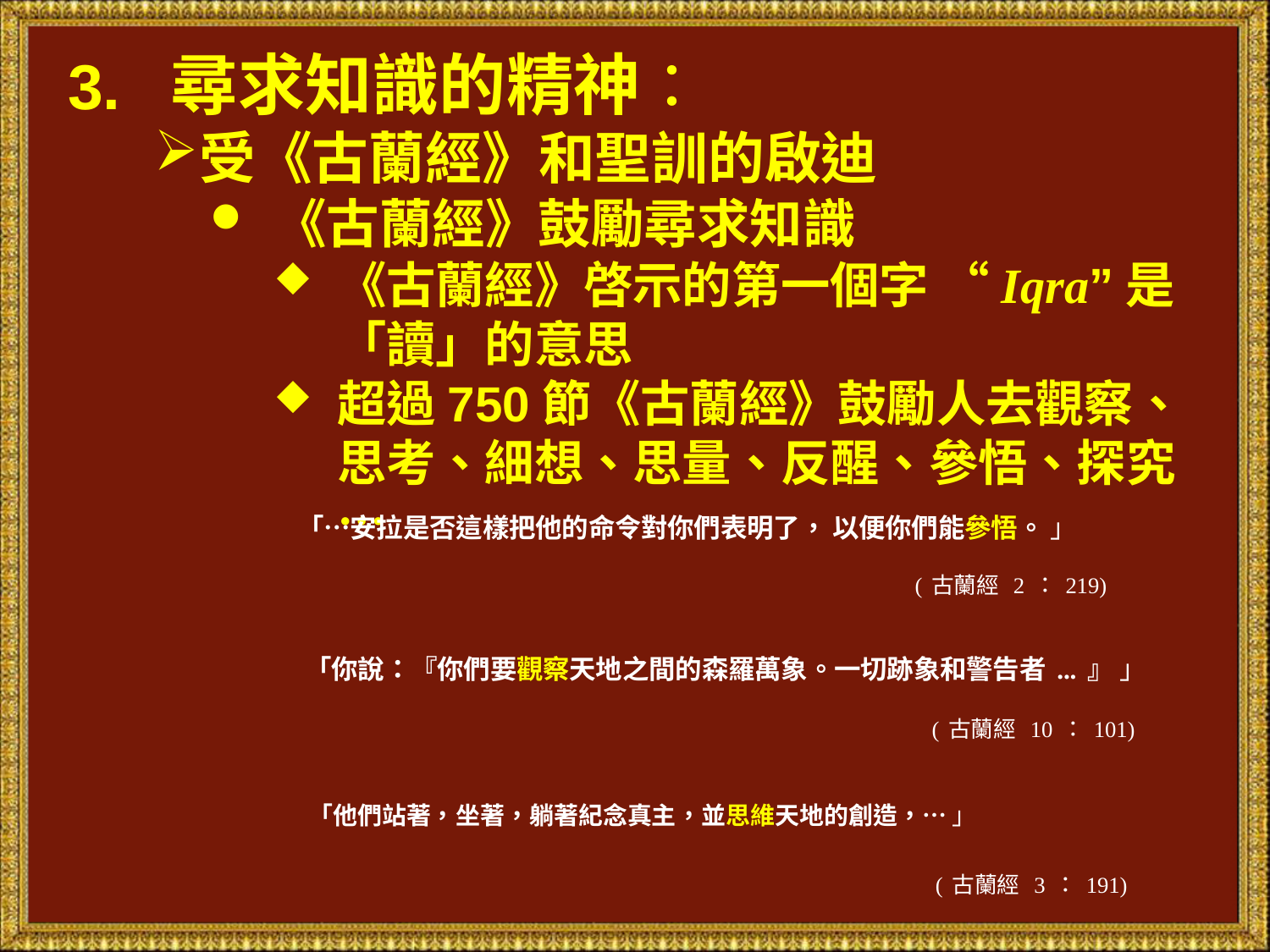

3.  尋求知識的精神：
受《古蘭經》和聖訓的啟迪
《古蘭經》鼓勵尋求知識
《古蘭經》啓示的第一個字 “Iqra”是「讀」的意思
超過750節《古蘭經》鼓勵人去觀察、思考、細想、思量、反醒、參悟、探究…

「…安拉是否這樣把他的命令對你們表明了， 以便你們能參悟。 」
(古蘭經 2：219)
「你說：『你們要觀察天地之間的森羅萬象。一切跡象和警告者...』 」
(古蘭經 10：101)
「他們站著，坐著，躺著紀念真主，並思維天地的創造，… 」
(古蘭經 3：191)